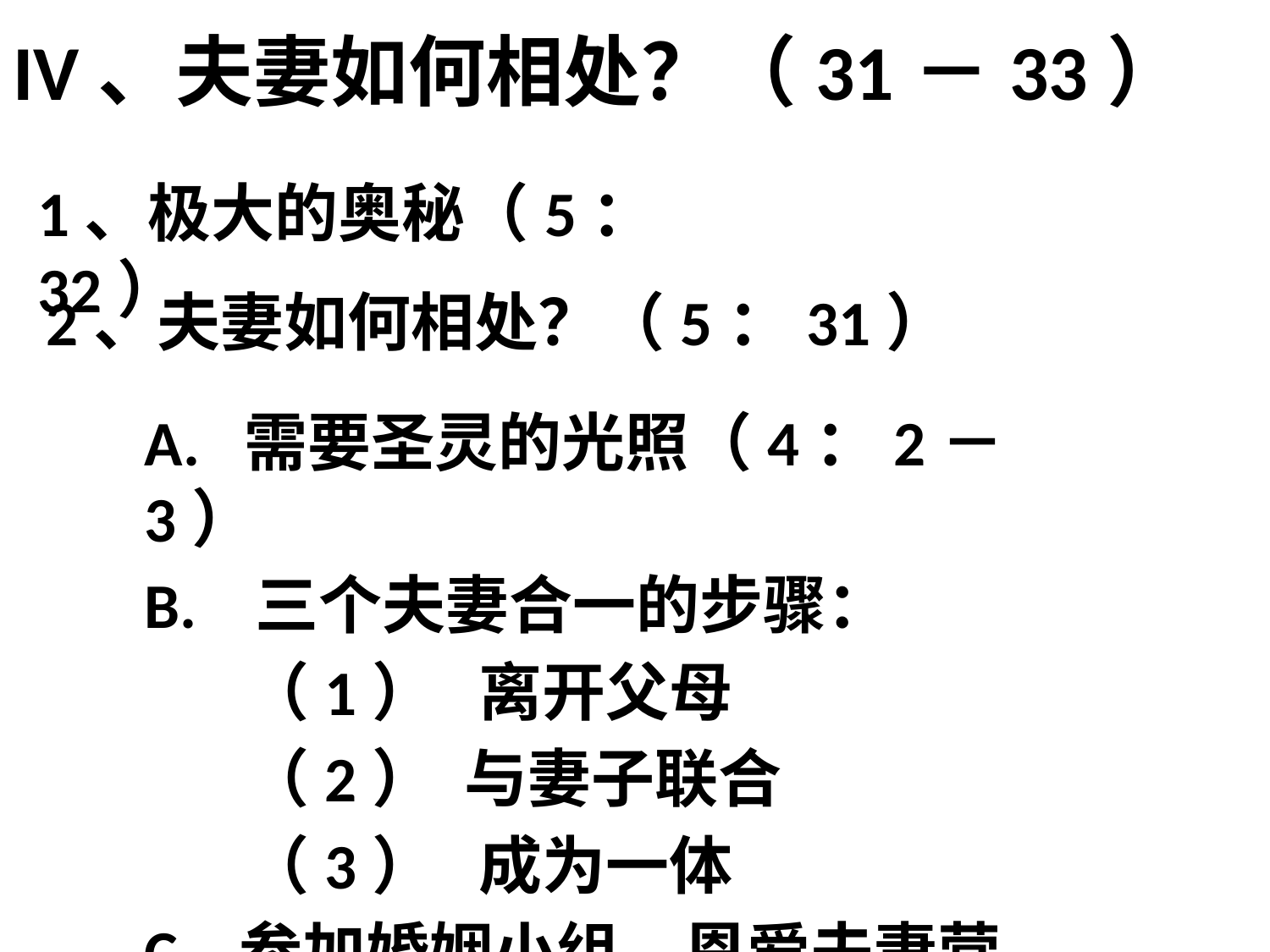

# IV、夫妻如何相处？（31－33）
1、极大的奥秘（5：32）
2、夫妻如何相处？（5：31）
A.  需要圣灵的光照（4：2－3）
B.   三个夫妻合一的步骤：
      （1）   离开父母
      （2）  与妻子联合
      （3）   成为一体
C.  参加婚姻小组，恩爱夫妻营。